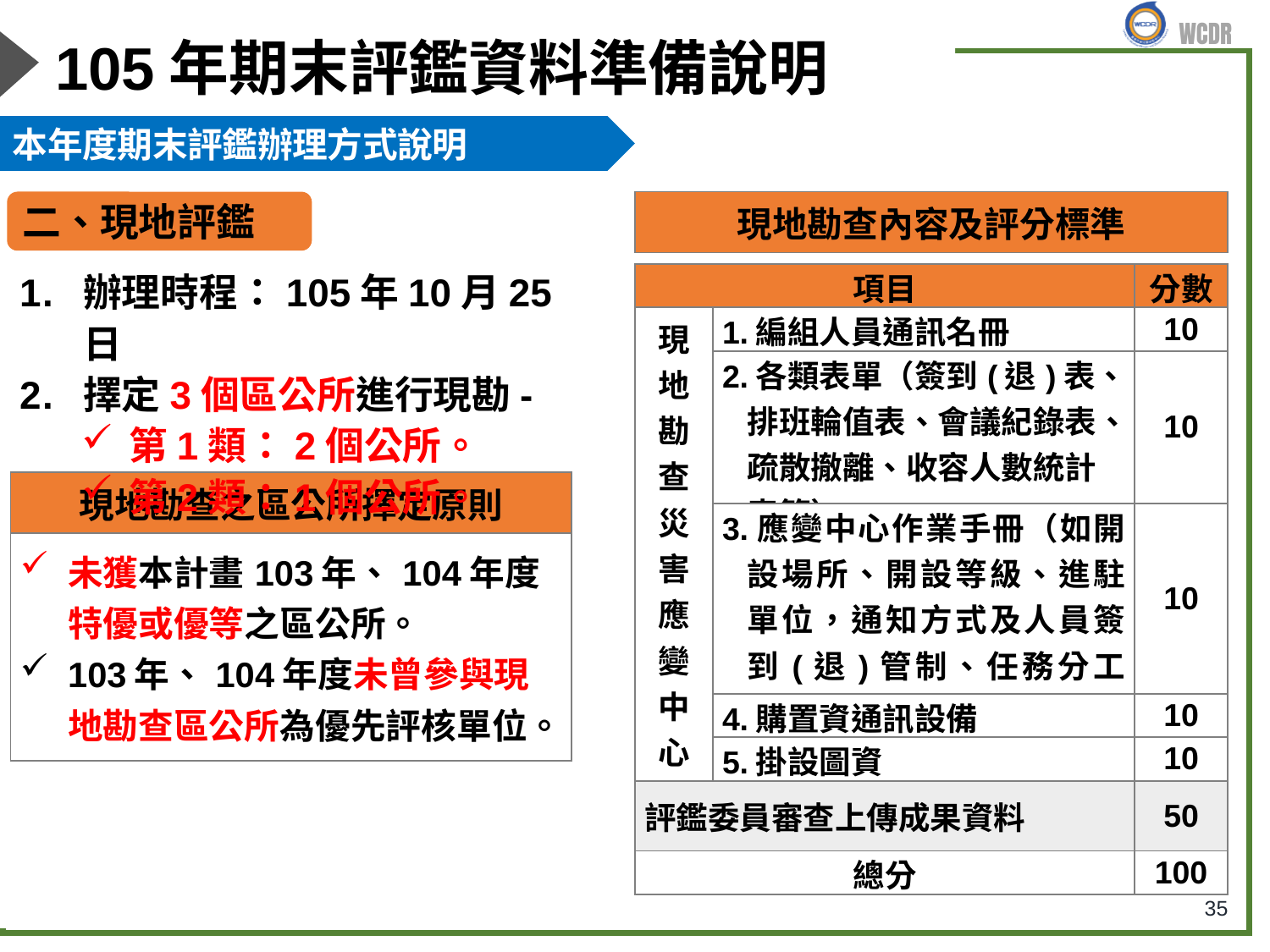

# 105年期末評鑑資料準備說明
本年度期末評鑑辦理方式說明
二、現地評鑑
| 現地勘查內容及評分標準 |
| --- |
辦理時程：105年10月25日
擇定3個區公所進行現勘-
第1類：2個公所。
第2類：1個公所。
| 項目 |  | 分數 |
| --- | --- | --- |
| 現地勘查災害應變中心 | 1.編組人員通訊名冊 | 10 |
|  | 2.各類表單（簽到(退)表、排班輪值表、會議紀錄表、疏散撤離、收容人數統計表等） | 10 |
|  | 3.應變中心作業手冊（如開設場所、開設等級、進駐單位，通知方式及人員簽到(退)管制、任務分工等） | 10 |
|  | 4.購置資通訊設備 | 10 |
|  | 5.掛設圖資 | 10 |
| 評鑑委員審查上傳成果資料 |  | 50 |
| 總分 |  | 100 |
| 現地勘查之區公所擇定原則 |
| --- |
| 未獲本計畫103年、104年度特優或優等之區公所。 103年、104年度未曾參與現地勘查區公所為優先評核單位。 |
35